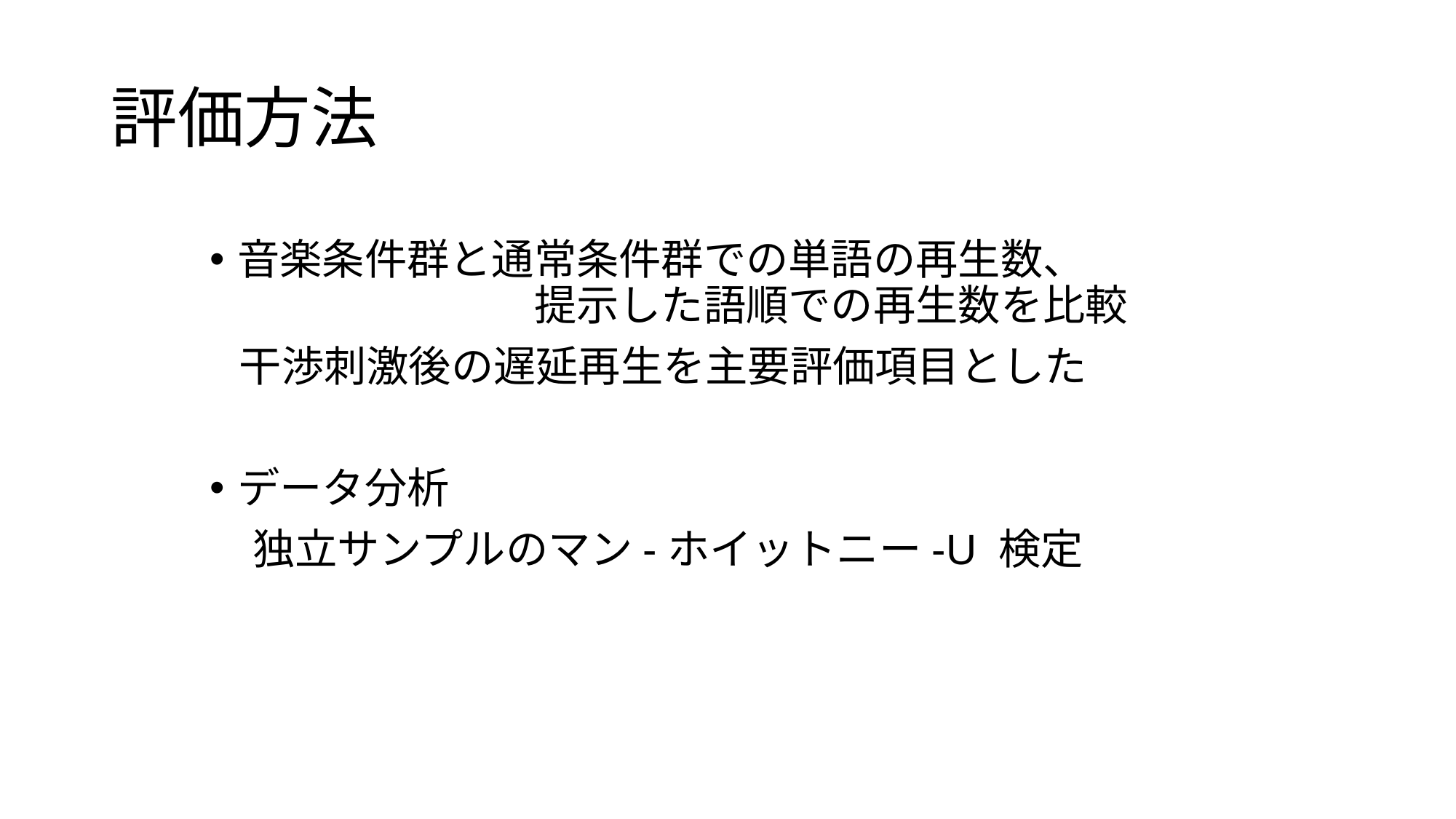

# 評価方法
音楽条件群と通常条件群での単語の再生数、　　　　　　　　　　提示した語順での再生数を比較
  干渉刺激後の遅延再生を主要評価項目とした

データ分析
　独立サンプルのマン-ホイットニー-U 検定